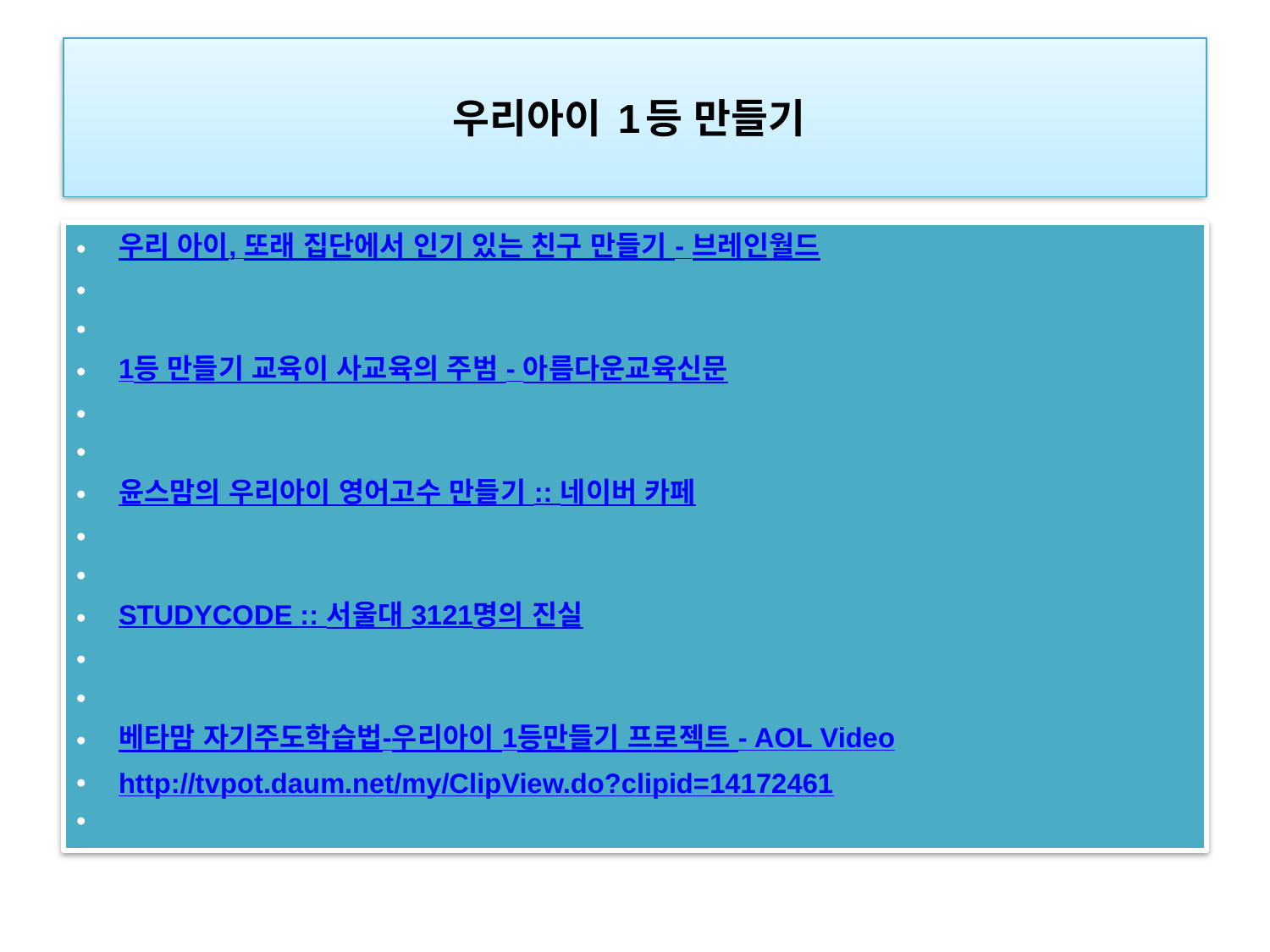

# 우리아이 1등 만들기
우리 아이, 또래 집단에서 인기 있는 친구 만들기 - 브레인월드

1등 만들기 교육이 사교육의 주범 - 아름다운교육신문

윤스맘의 우리아이 영어고수 만들기 :: 네이버 카페

STUDYCODE :: 서울대 3121명의 진실

베타맘 자기주도학습법-우리아이 1등만들기 프로젝트 - AOL Video
http://tvpot.daum.net/my/ClipView.do?clipid=14172461